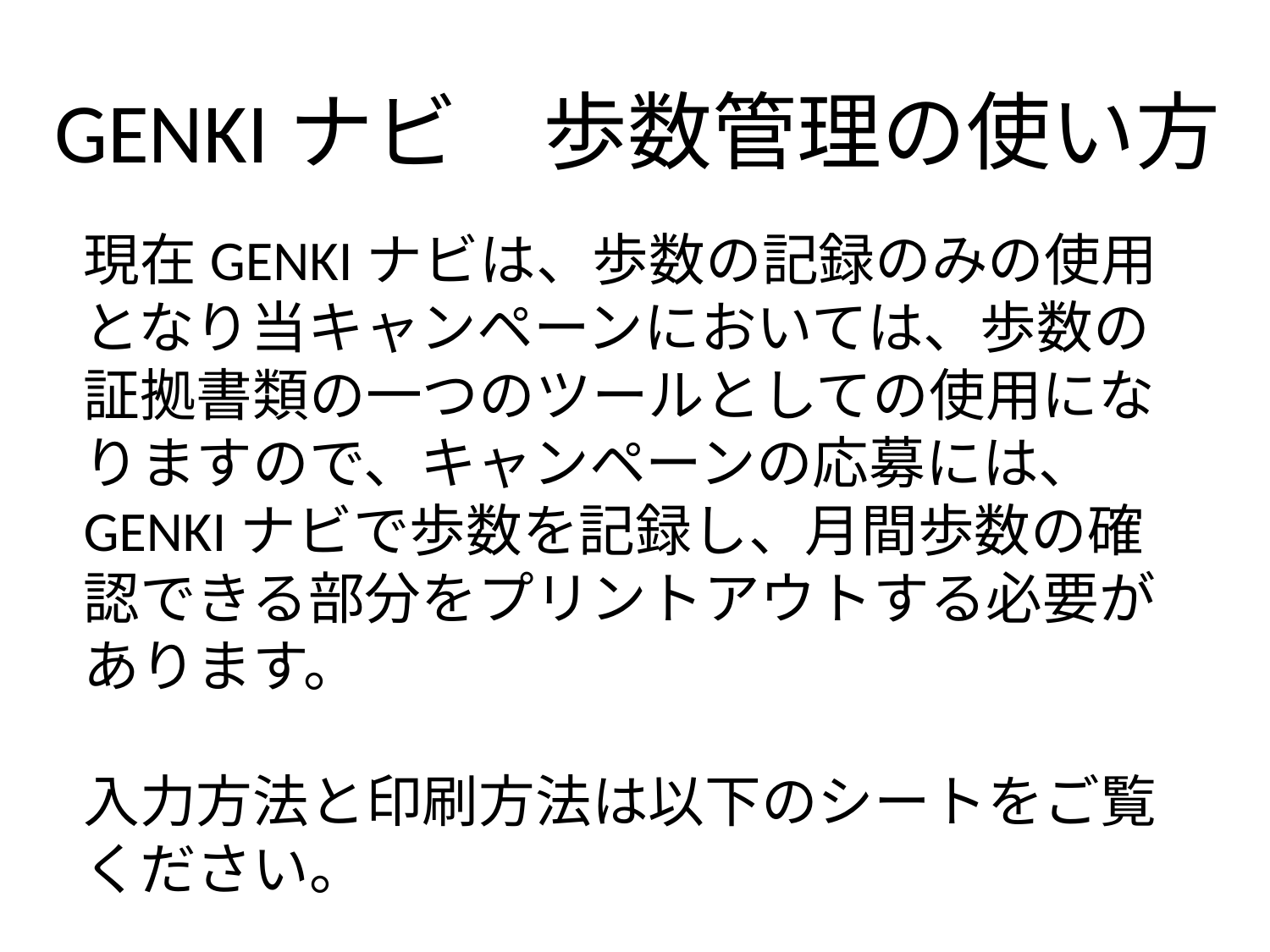

GENKIナビ　歩数管理の使い方
現在GENKIナビは、歩数の記録のみの使用となり当キャンペーンにおいては、歩数の証拠書類の一つのツールとしての使用になりますので、キャンペーンの応募には、 GENKIナビで歩数を記録し、月間歩数の確認できる部分をプリントアウトする必要があります。

入力方法と印刷方法は以下のシートをご覧ください。